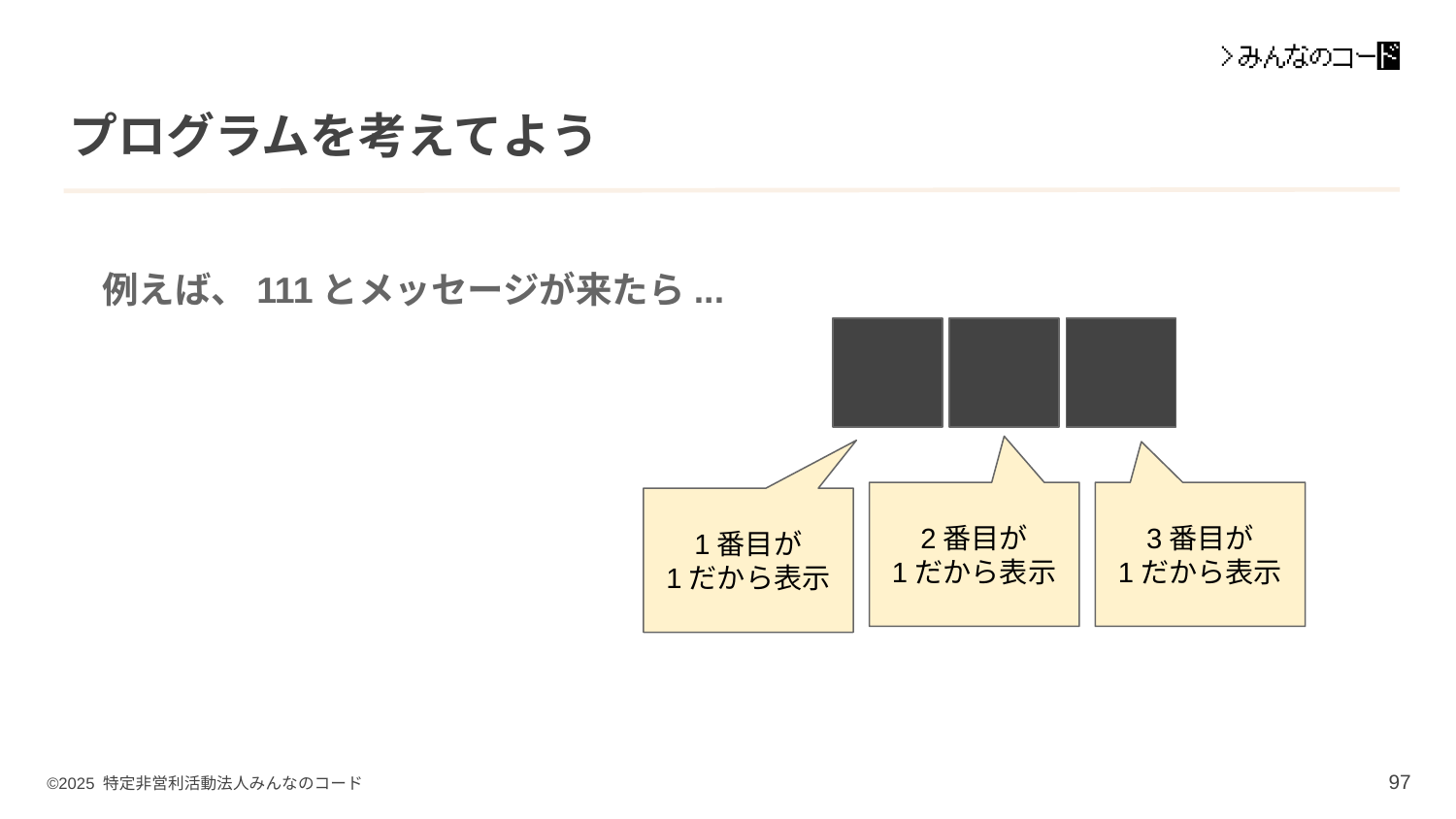

# プログラムを考えてよう
例えば、111とメッセージが来たら...

2番目が
1だから表示
3番目が
1だから表示
1番目が
1だから表示